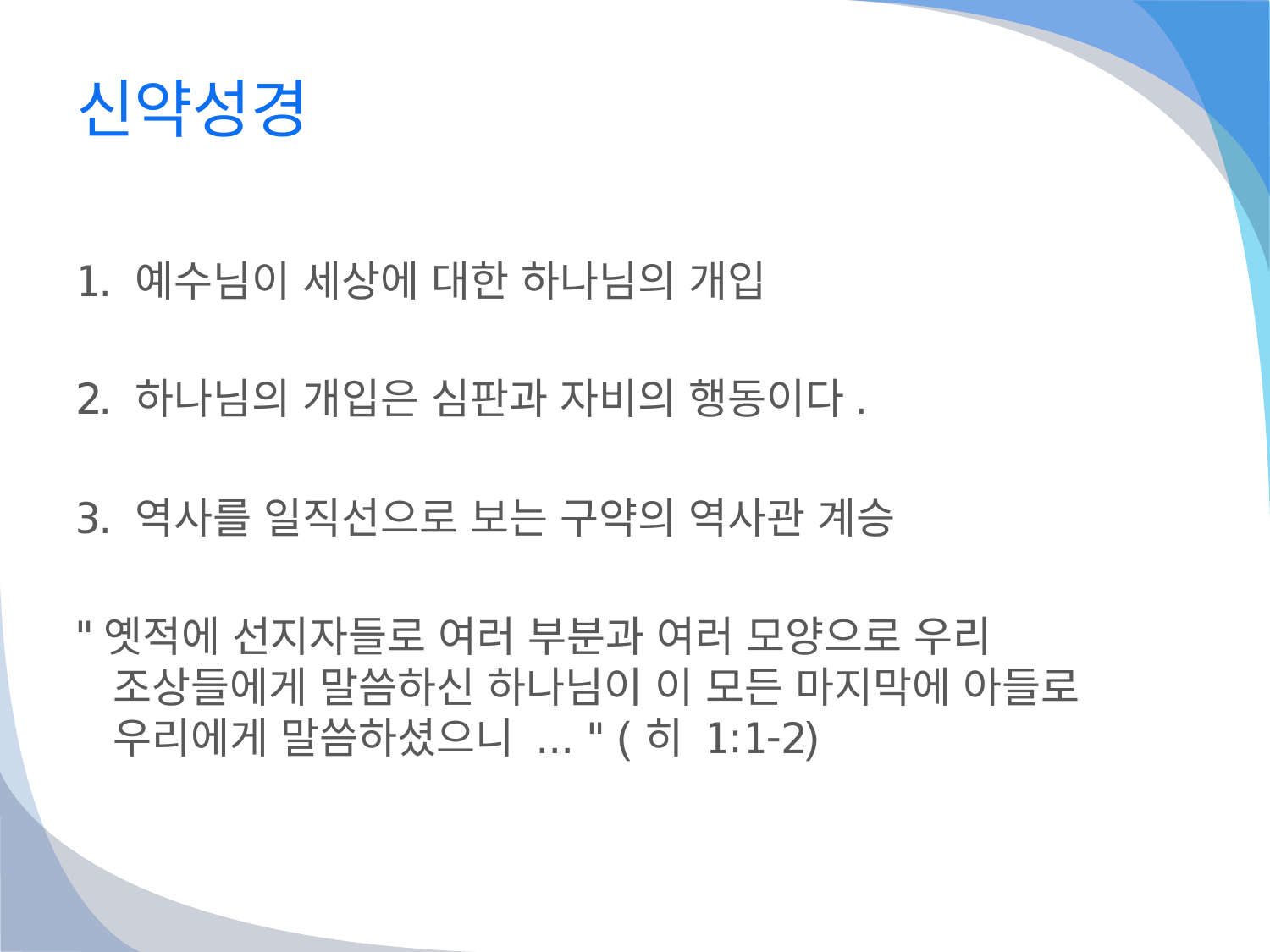

# 신약성경

1. 예수님이 세상에 대한 하나님의 개입

2. 하나님의 개입은 심판과 자비의 행동이다.

3. 역사를 일직선으로 보는 구약의 역사관 계승

"옛적에 선지자들로 여러 부분과 여러 모양으로 우리 조상들에게 말씀하신 하나님이 이 모든 마지막에 아들로 우리에게 말씀하셨으니 ... " (히 1:1-2)